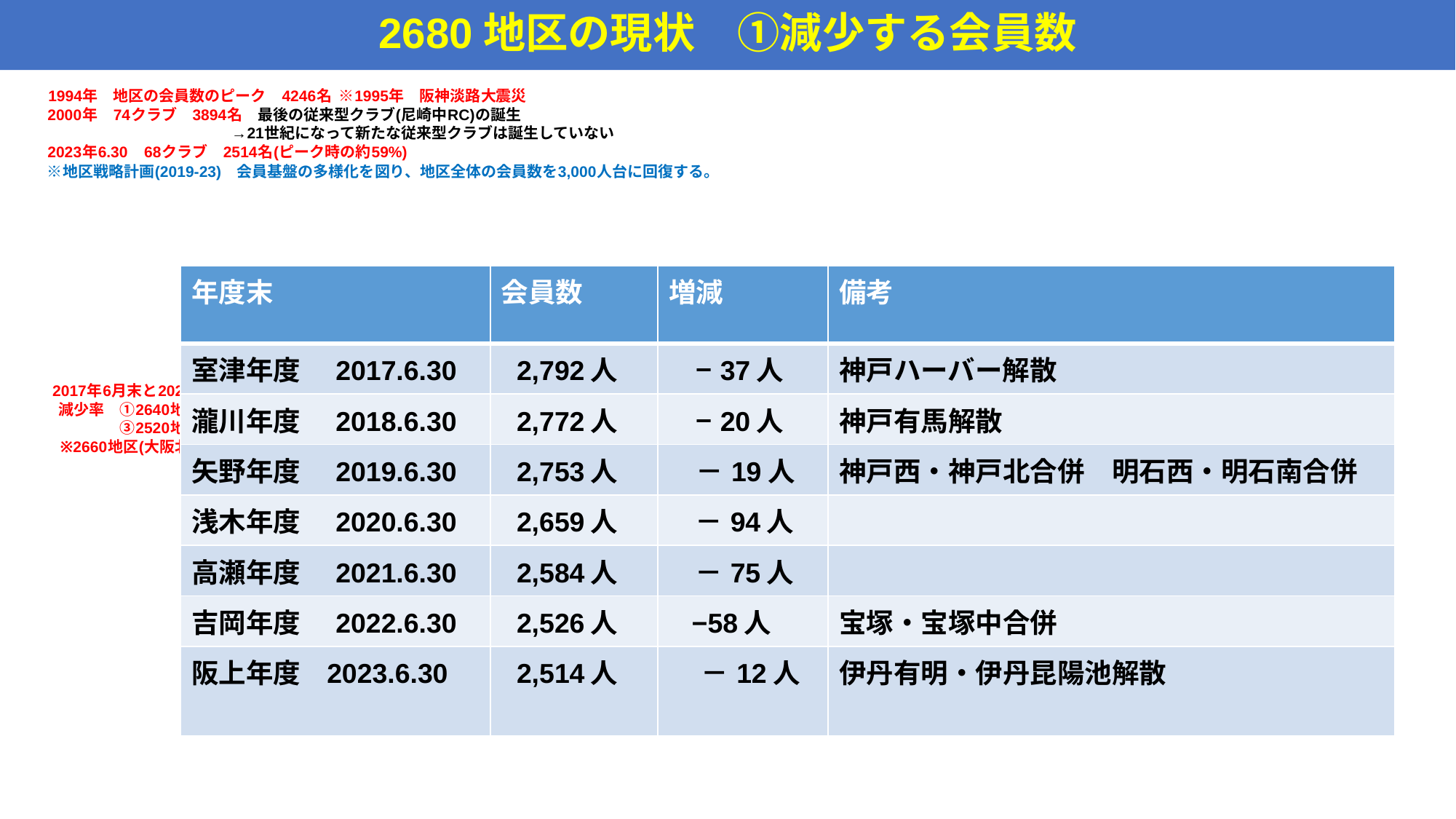

# 2680地区の現状　①減少する会員数
 1994年　地区の会員数のピーク　4246名  ※1995年　阪神淡路大震災
 2000年　74クラブ　3894名　最後の従来型クラブ(尼崎中RC)の誕生
                                             →21世紀になって新たな従来型クラブは誕生していない
 2023年6.30　68クラブ　2514名(ピーク時の約59%)
 ※地区戦略計画(2019-23)　会員基盤の多様化を図り、地区全体の会員数を3,000人台に回復する。

  2017年6月末と2023年6月末の比較
　減少率　①2640地区(大阪南‣和歌山)18.3%  ②2590地区(神奈川西部)11%
　　　　　③2520地区(岩手・宮城)11.2% ④2590地区(神奈川東部)11%　⑤2680地区 10%
    ※2660地区(大阪北部)5.1%  2670地区(四国)3%  2690地区(岡山・鳥取・島根) 4.6%

| 年度末 | 会員数 | 増減 | 備考 |
| --- | --- | --- | --- |
| 室津年度　2017.6.30 | 2,792人 | −37人 | 神戸ハーバー解散 |
| 瀧川年度　2018.6.30 | 2,772人 | −20人 | 神戸有馬解散 |
| 矢野年度　2019.6.30 | 2,753人 | －19人 | 神戸西・神戸北合併　明石西・明石南合併 |
| 浅木年度　2020.6.30 | 2,659人 | －94人 |  |
| 高瀬年度　2021.6.30 | 2,584人 | －75人 |  |
| 吉岡年度　2022.6.30 | 2,526人 | −58人 | 宝塚・宝塚中合併 |
| 阪上年度 2023.6.30 | 2,514人 | －12人 | 伊丹有明・伊丹昆陽池解散 |